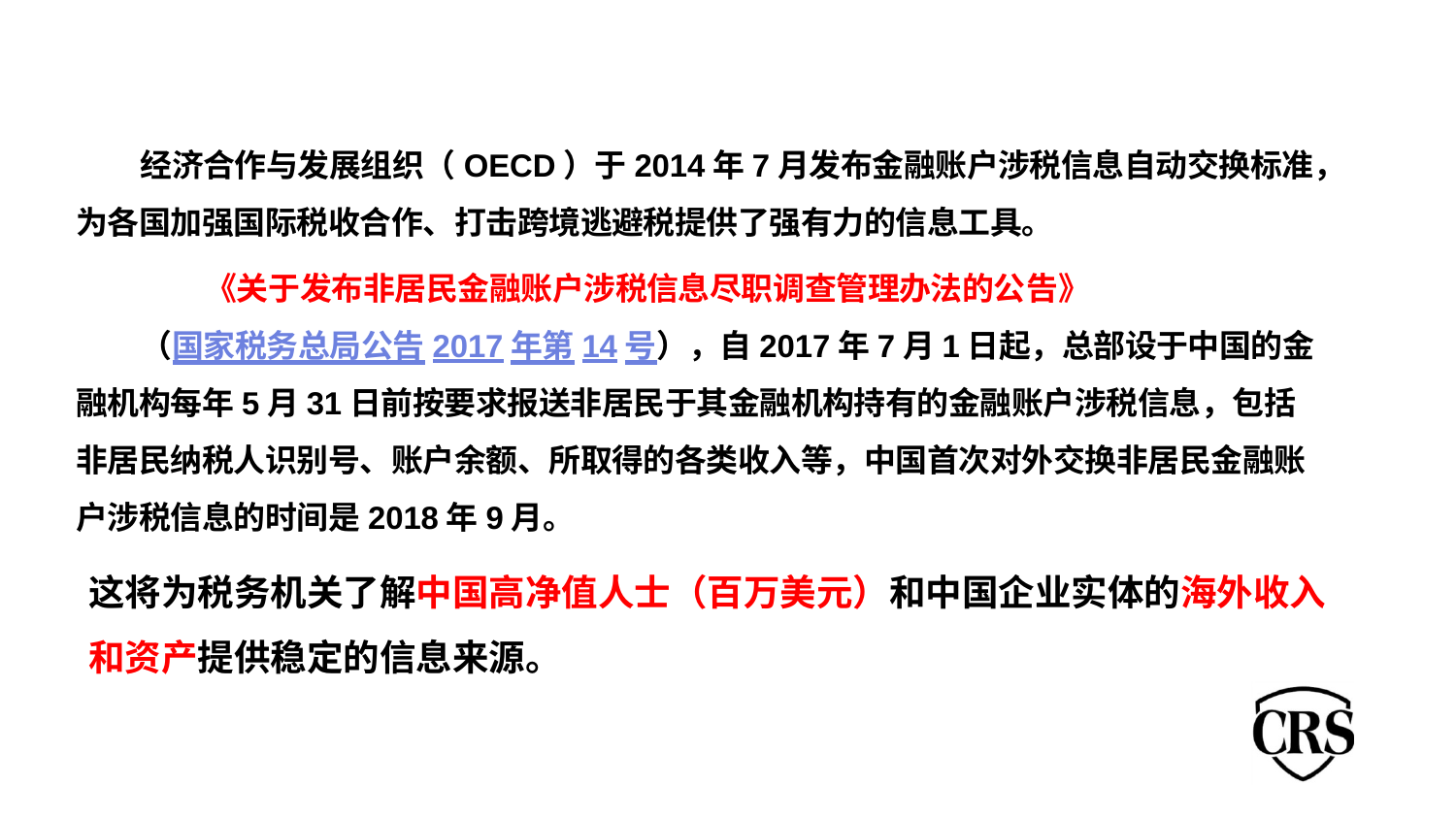

经济合作与发展组织（OECD）于2014年7月发布金融账户涉税信息自动交换标准，为各国加强国际税收合作、打击跨境逃避税提供了强有力的信息工具。
《关于发布非居民金融账户涉税信息尽职调查管理办法的公告》
（国家税务总局公告2017年第14号），自2017年7月1日起，总部设于中国的金融机构每年5月31日前按要求报送非居民于其金融机构持有的金融账户涉税信息，包括非居民纳税人识别号、账户余额、所取得的各类收入等，中国首次对外交换非居民金融账户涉税信息的时间是2018年9月。
这将为税务机关了解中国高净值人士（百万美元）和中国企业实体的海外收入和资产提供稳定的信息来源。